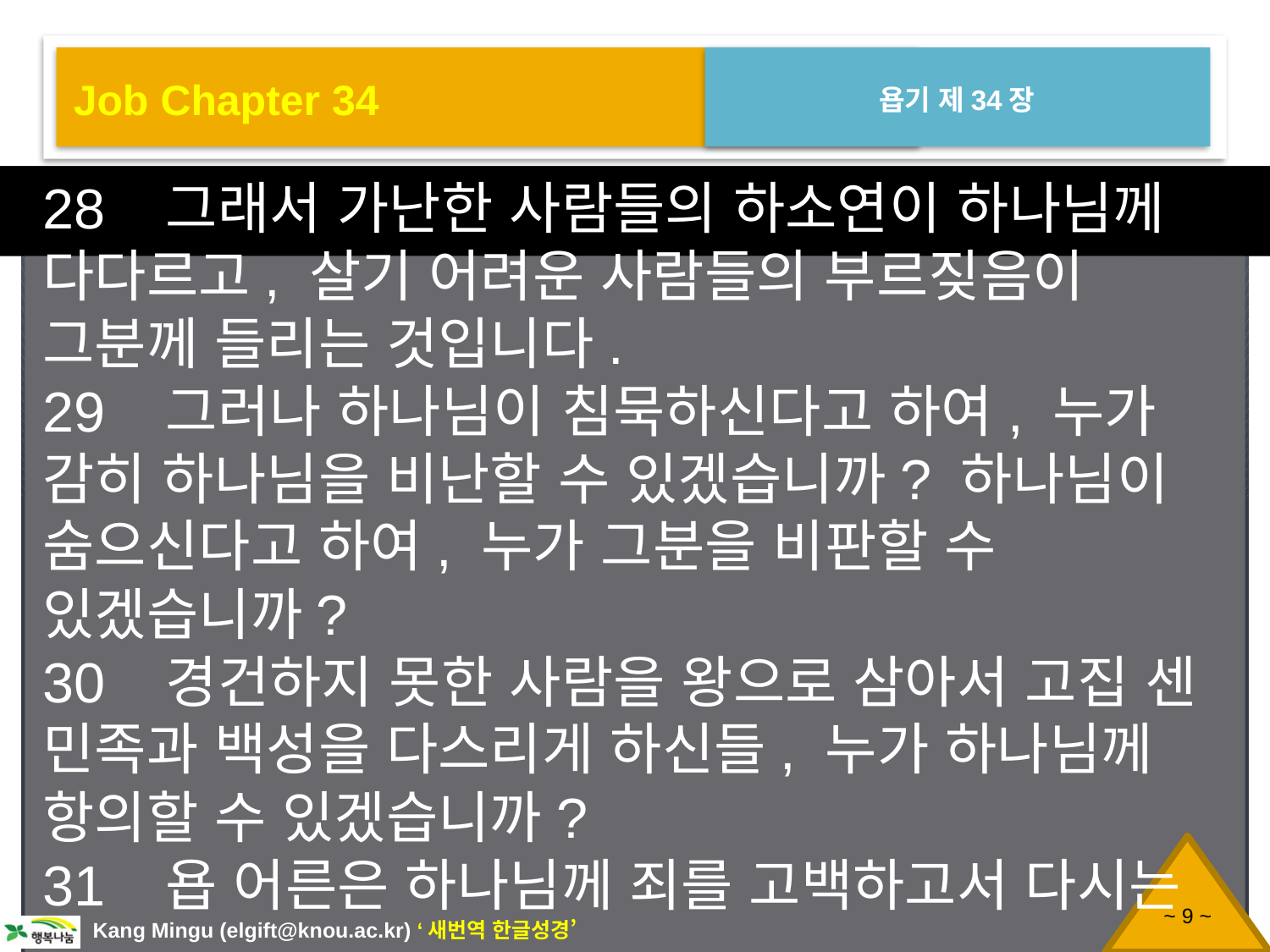

Job Chapter 34
욥기 제34장
28   그래서 가난한 사람들의 하소연이 하나님께 다다르고, 살기 어려운 사람들의 부르짖음이 그분께 들리는 것입니다.
29   그러나 하나님이 침묵하신다고 하여, 누가 감히 하나님을 비난할 수 있겠습니까? 하나님이 숨으신다고 하여, 누가 그분을 비판할 수 있겠습니까?
30   경건하지 못한 사람을 왕으로 삼아서 고집 센 민족과 백성을 다스리게 하신들, 누가 하나님께 항의할 수 있겠습니까?
31   욥 어른은 하나님께 죄를 고백하고서 다시는